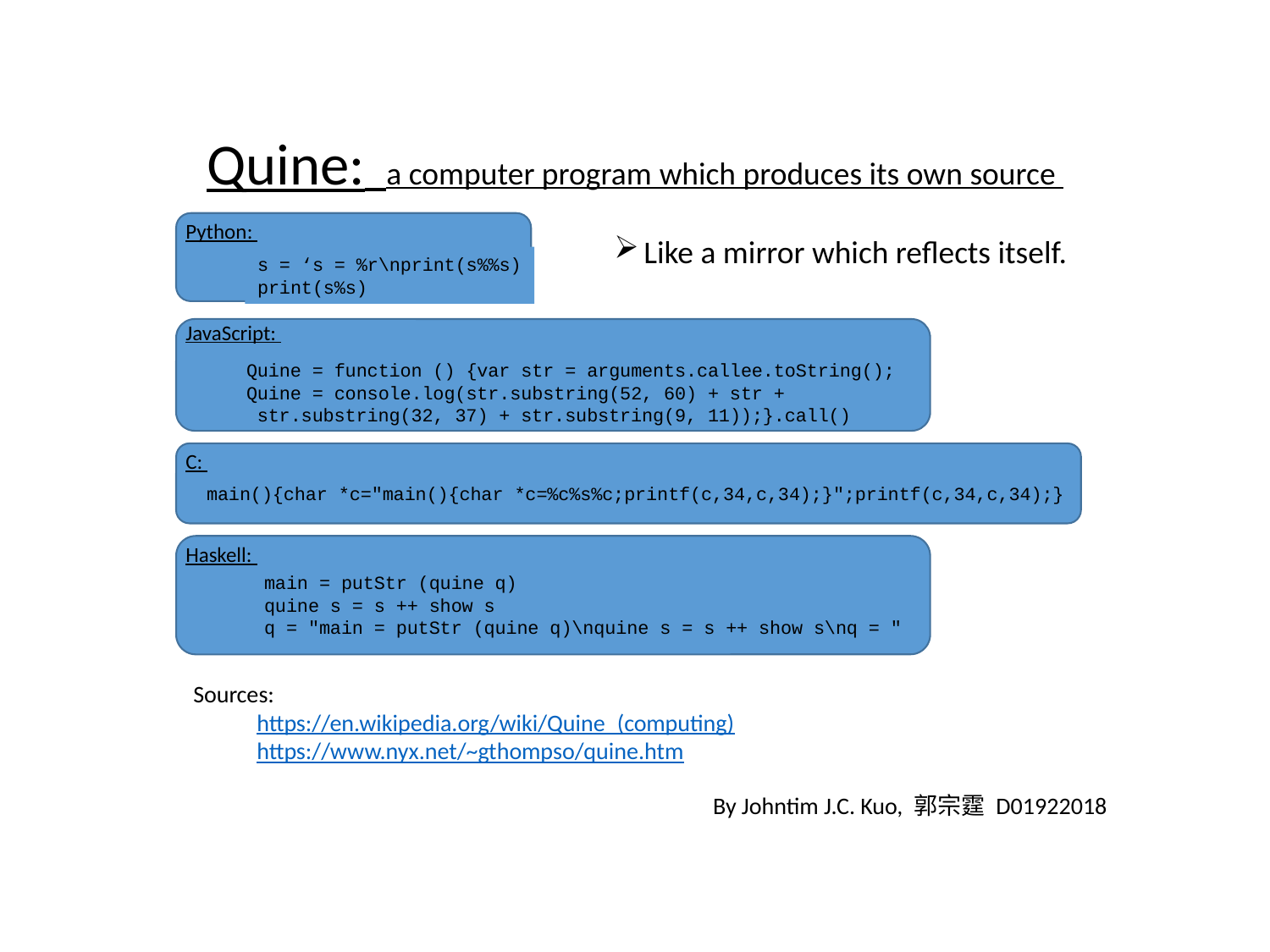

# Quine:  a computer program which produces its own source

Python:
s = ‘s = %r\nprint(s%%s)
print(s%s)
Like a mirror which reflects itself.
JavaScript:

Quine = function () {var str = arguments.callee.toString(); Quine = console.log(str.substring(52, 60) + str +
 str.substring(32, 37) + str.substring(9, 11));}.call()

C:
main(){char *c="main(){char *c=%c%s%c;printf(c,34,c,34);}";printf(c,34,c,34);}

Haskell:
main = putStr (quine q)
quine s = s ++ show s
q = "main = putStr (quine q)\nquine s = s ++ show s\nq = "
Sources:
https://en.wikipedia.org/wiki/Quine_(computing)
https://www.nyx.net/~gthompso/quine.htm

By Johntim J.C. Kuo, 郭宗霆 D01922018